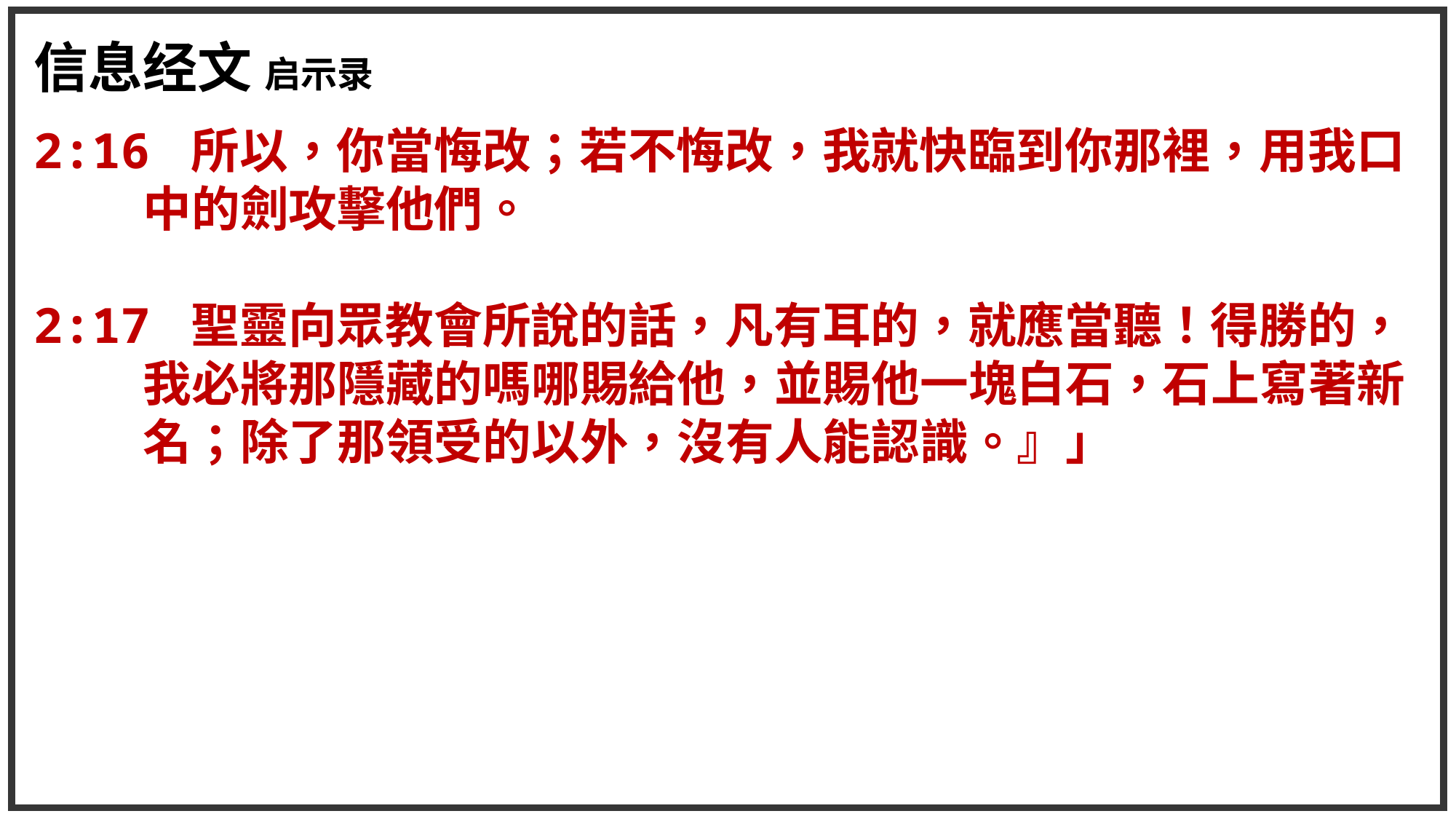

信息经文 启示录

2:16 所以，你當悔改；若不悔改，我就快臨到你那裡，用我口	中的劍攻擊他們。

2:17 聖靈向眾教會所說的話，凡有耳的，就應當聽！得勝的，	我必將那隱藏的嗎哪賜給他，並賜他一塊白石，石上寫著新	名；除了那領受的以外，沒有人能認識。』」